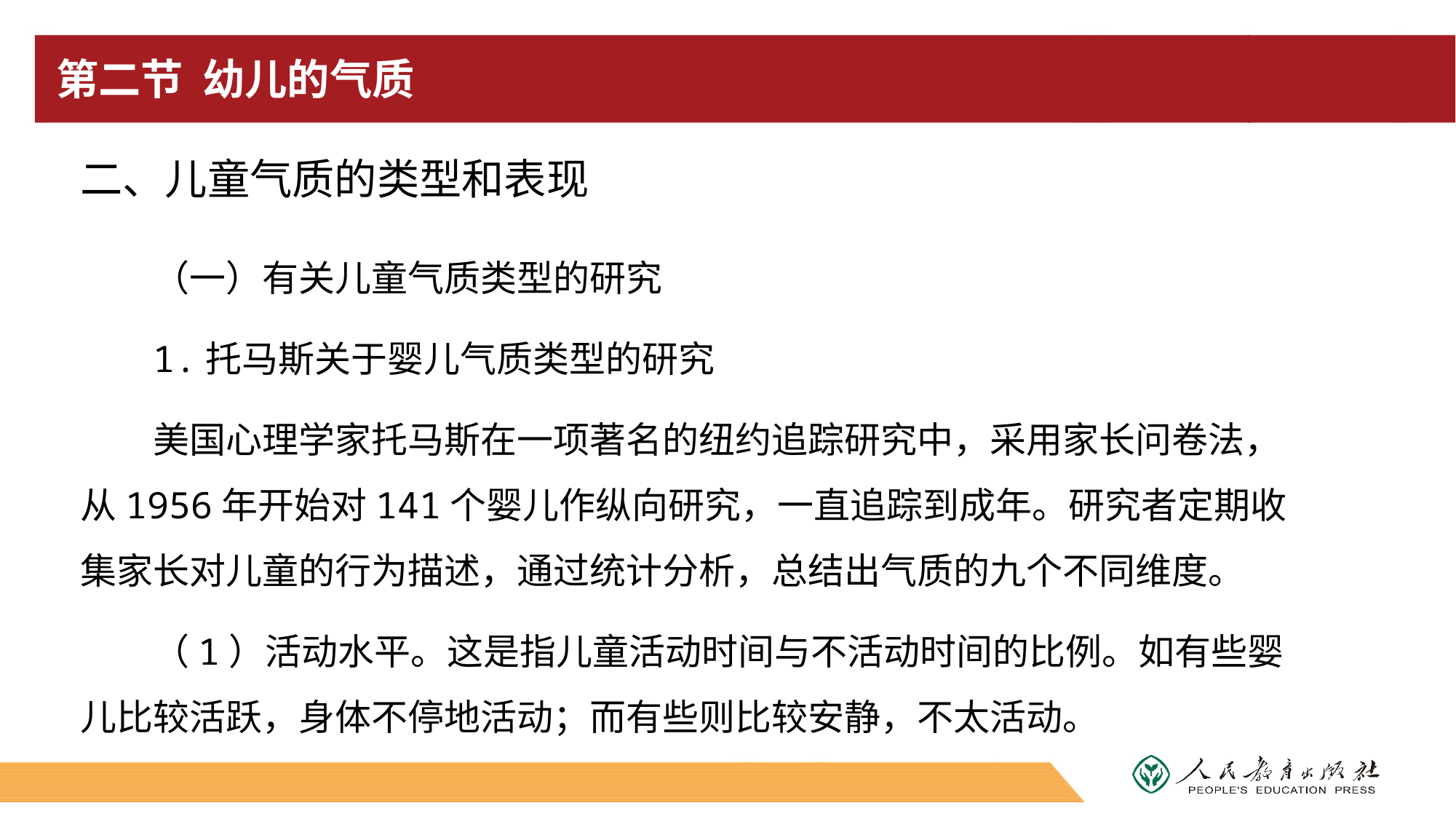

# 第二节  幼儿的气质
二、儿童气质的类型和表现
（一）有关儿童气质类型的研究
1.托马斯关于婴儿气质类型的研究
美国心理学家托马斯在一项著名的纽约追踪研究中，采用家长问卷法，从1956年开始对141个婴儿作纵向研究，一直追踪到成年。研究者定期收集家长对儿童的行为描述，通过统计分析，总结出气质的九个不同维度。
（1）活动水平。这是指儿童活动时间与不活动时间的比例。如有些婴儿比较活跃，身体不停地活动；而有些则比较安静，不太活动。